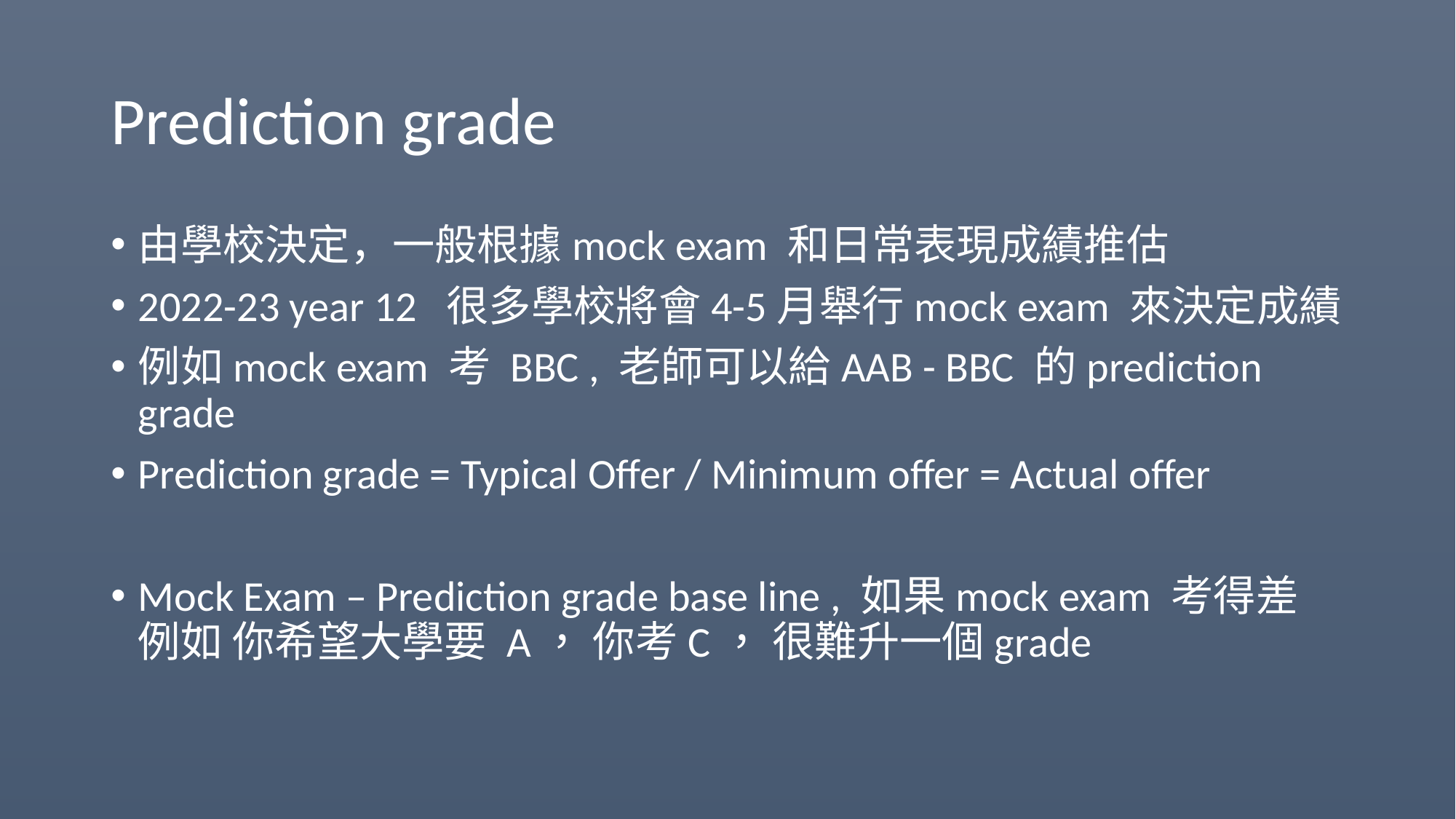

# Prediction grade
由學校決定，一般根據mock exam 和日常表現成績推估
2022-23 year 12  很多學校將會4-5月舉行mock exam 來決定成績
例如mock exam 考 BBC , 老師可以給AAB - BBC 的prediction grade
Prediction grade = Typical Offer / Minimum offer = Actual offer

Mock Exam – Prediction grade base line , 如果mock exam 考得差 例如 你希望大學要 A， 你考C， 很難升一個grade